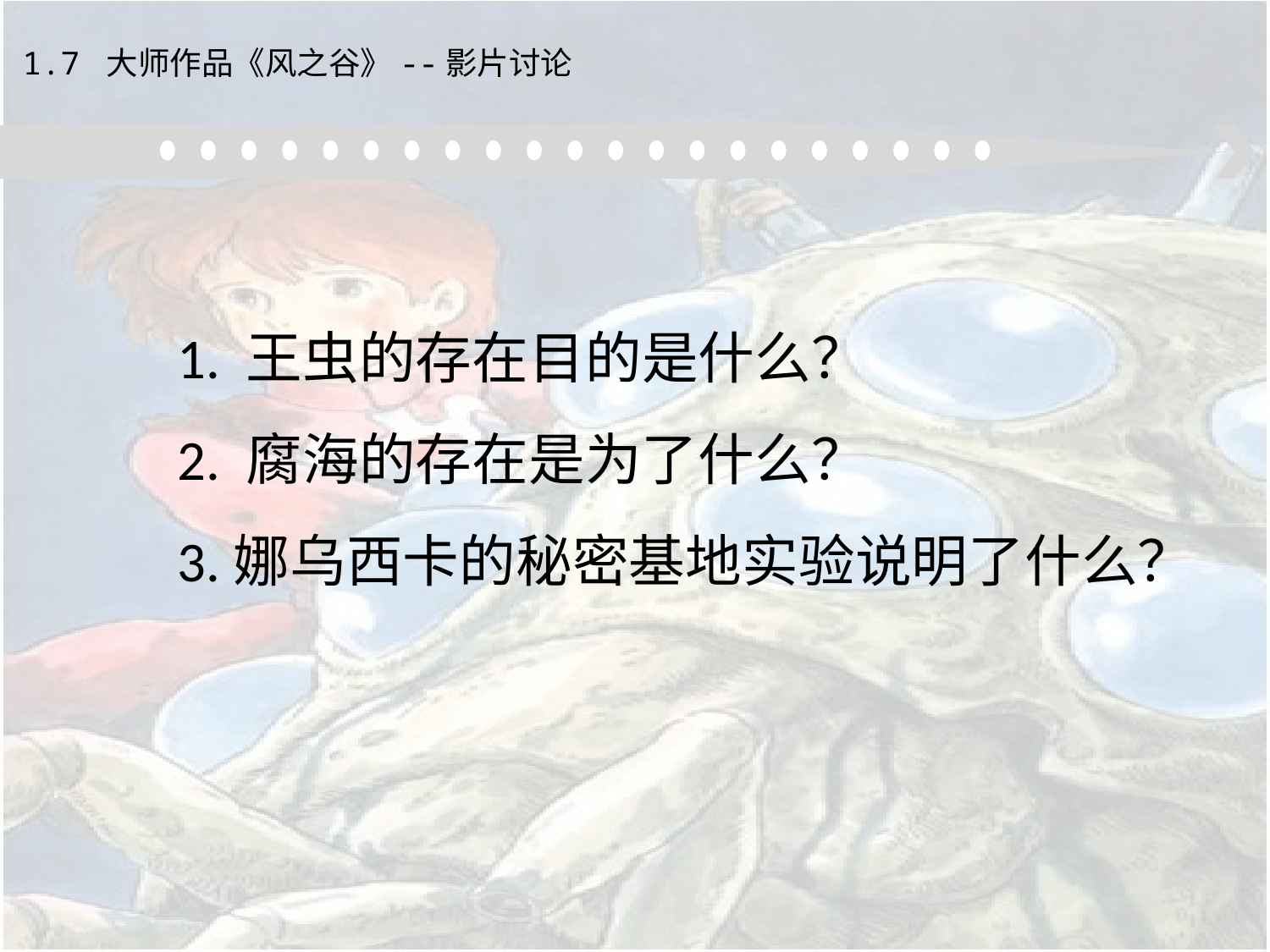

1.7 大师作品《风之谷》--影片讨论

1. 王虫的存在目的是什么？
2. 腐海的存在是为了什么？
3.娜乌西卡的秘密基地实验说明了什么？